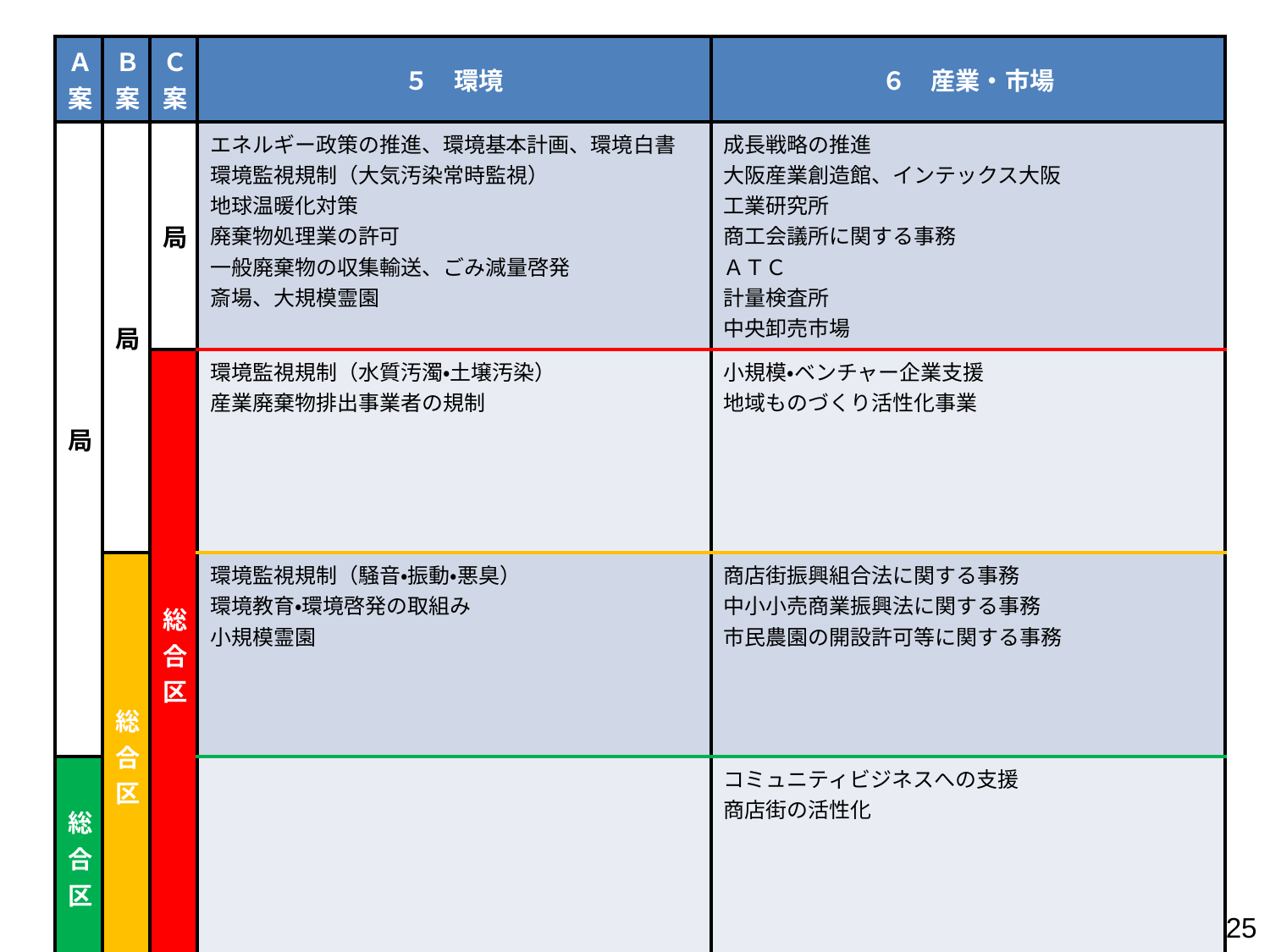

| Ａ案 | Ｂ案 | Ｃ案 | ５　環境 | ６　産業・市場 |
| --- | --- | --- | --- | --- |
| 局 | 局 | 局 | エネルギー政策の推進、環境基本計画、環境白書 環境監視規制（大気汚染常時監視） 地球温暖化対策 廃棄物処理業の許可 一般廃棄物の収集輸送、ごみ減量啓発 斎場、大規模霊園 | 成長戦略の推進 大阪産業創造館、インテックス大阪 工業研究所 商工会議所に関する事務 ＡＴＣ 計量検査所 中央卸売市場 |
|  |  | 総合区 | 環境監視規制（水質汚濁・土壌汚染） 産業廃棄物排出事業者の規制 | 小規模・ベンチャー企業支援 地域ものづくり活性化事業 |
|  | 総合区 |  | 環境監視規制（騒音・振動・悪臭） 環境教育・環境啓発の取組み 小規模霊園 | 商店街振興組合法に関する事務 中小小売商業振興法に関する事務 市民農園の開設許可等に関する事務 |
| 総合区 |  |  |  | コミュニティビジネスへの支援 商店街の活性化 |
25